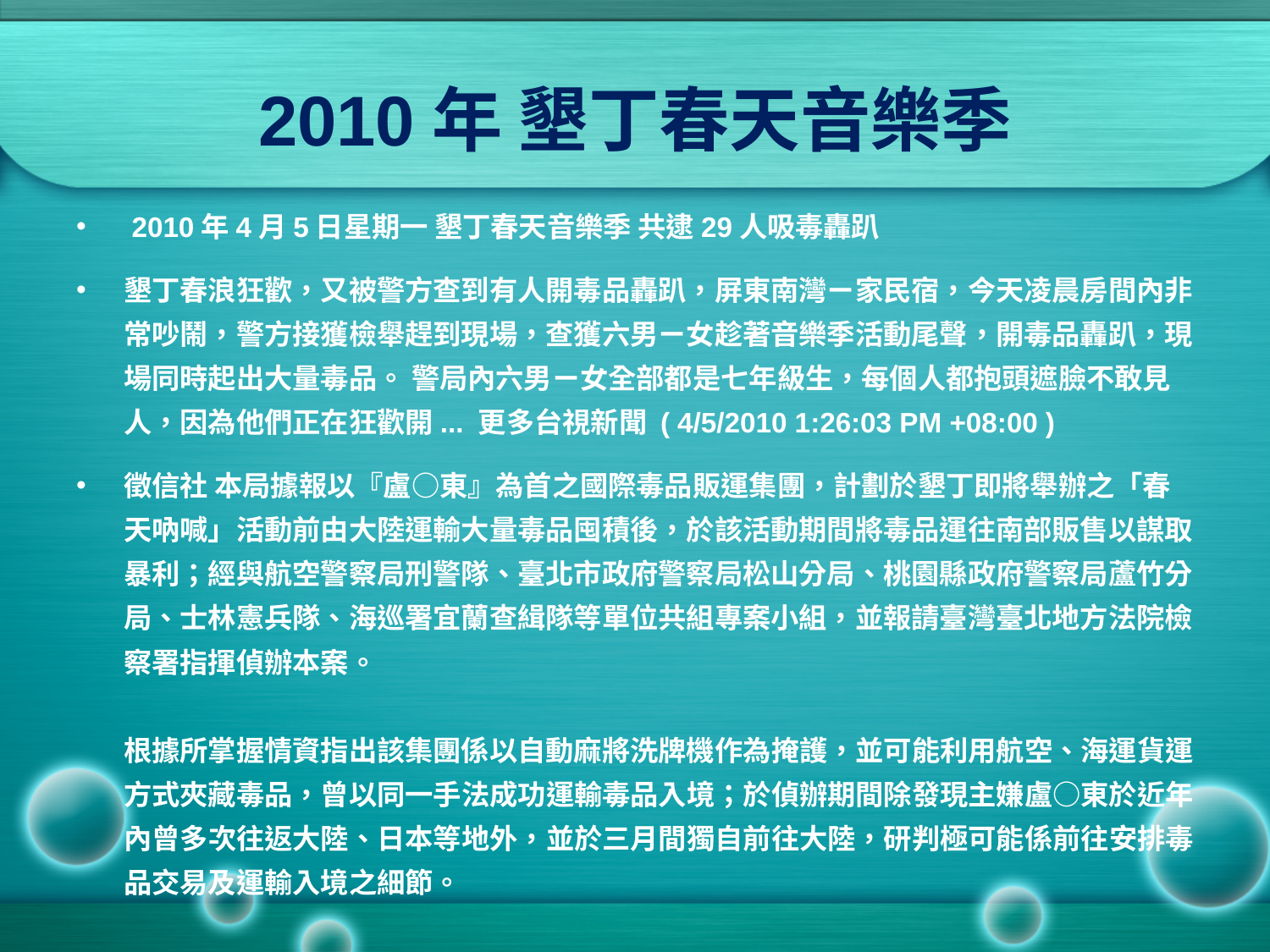

# 2010年 墾丁春天音樂季
 2010年4月5日星期一 墾丁春天音樂季 共逮29人吸毒轟趴
墾丁春浪狂歡，又被警方查到有人開毒品轟趴，屏東南灣ㄧ家民宿，今天凌晨房間內非常吵鬧，警方接獲檢舉趕到現場，查獲六男ㄧ女趁著音樂季活動尾聲，開毒品轟趴，現場同時起出大量毒品。 警局內六男ㄧ女全部都是七年級生，每個人都抱頭遮臉不敢見人，因為他們正在狂歡開... 更多台視新聞 ( 4/5/2010 1:26:03 PM +08:00 )
徵信社 本局據報以『盧○東』為首之國際毒品販運集團，計劃於墾丁即將舉辦之「春天吶喊」活動前由大陸運輸大量毒品囤積後，於該活動期間將毒品運往南部販售以謀取暴利；經與航空警察局刑警隊、臺北市政府警察局松山分局、桃園縣政府警察局蘆竹分局、士林憲兵隊、海巡署宜蘭查緝隊等單位共組專案小組，並報請臺灣臺北地方法院檢察署指揮偵辦本案。
根據所掌握情資指出該集團係以自動麻將洗牌機作為掩護，並可能利用航空、海運貨運方式夾藏毒品，曾以同一手法成功運輸毒品入境；於偵辦期間除發現主嫌盧○東於近年內曾多次往返大陸、日本等地外，並於三月間獨自前往大陸，研判極可能係前往安排毒品交易及運輸入境之細節。